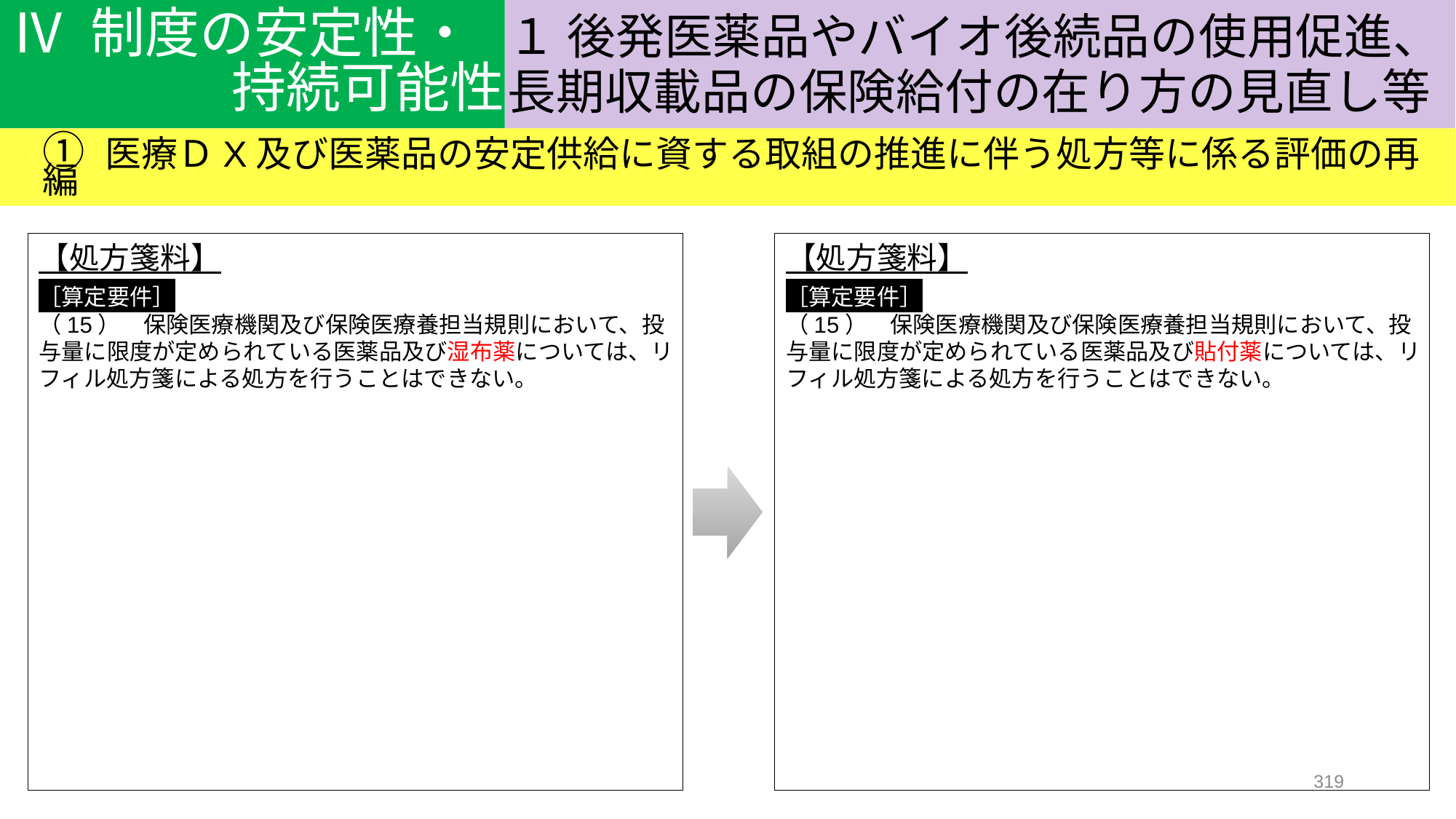

Ⅳ 制度の安定性・
持続可能性
１ 後発医薬品やバイオ後続品の使用促進、長期収載品の保険給付の在り方の見直し等
① 医療ＤX及び医薬品の安定供給に資する取組の推進に伴う処方等に係る評価の再編
【処方箋料】

［算定要件］
（15）　保険医療機関及び保険医療養担当規則において、投与量に限度が定められている医薬品及び湿布薬については、リフィル処方箋による処方を行うことはできない。

【処方箋料】

［算定要件］
（15）　保険医療機関及び保険医療養担当規則において、投与量に限度が定められている医薬品及び貼付薬については、リフィル処方箋による処方を行うことはできない。

319